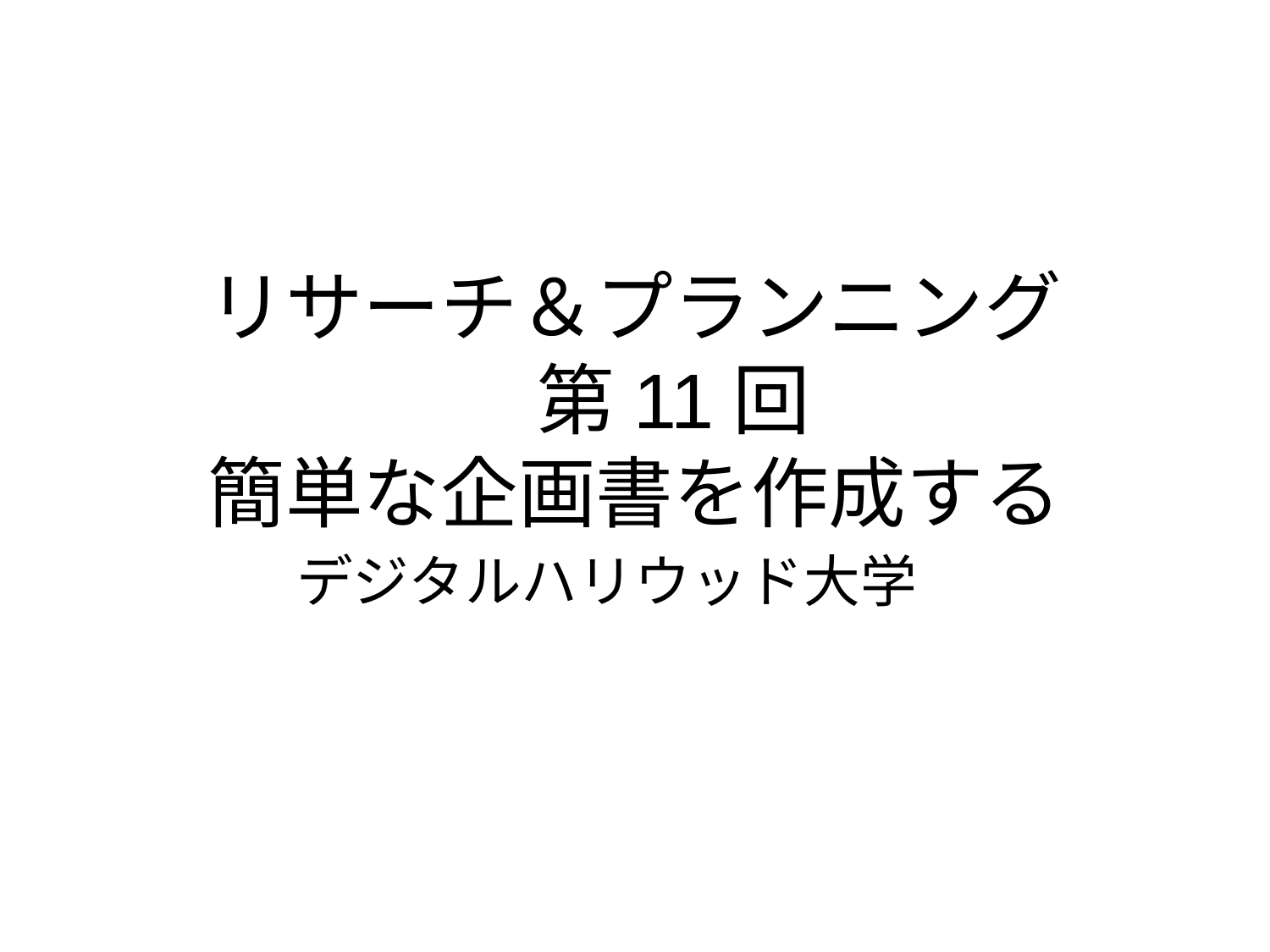

# リサーチ＆プランニング 　第11回 簡単な企画書を作成する
デジタルハリウッド大学